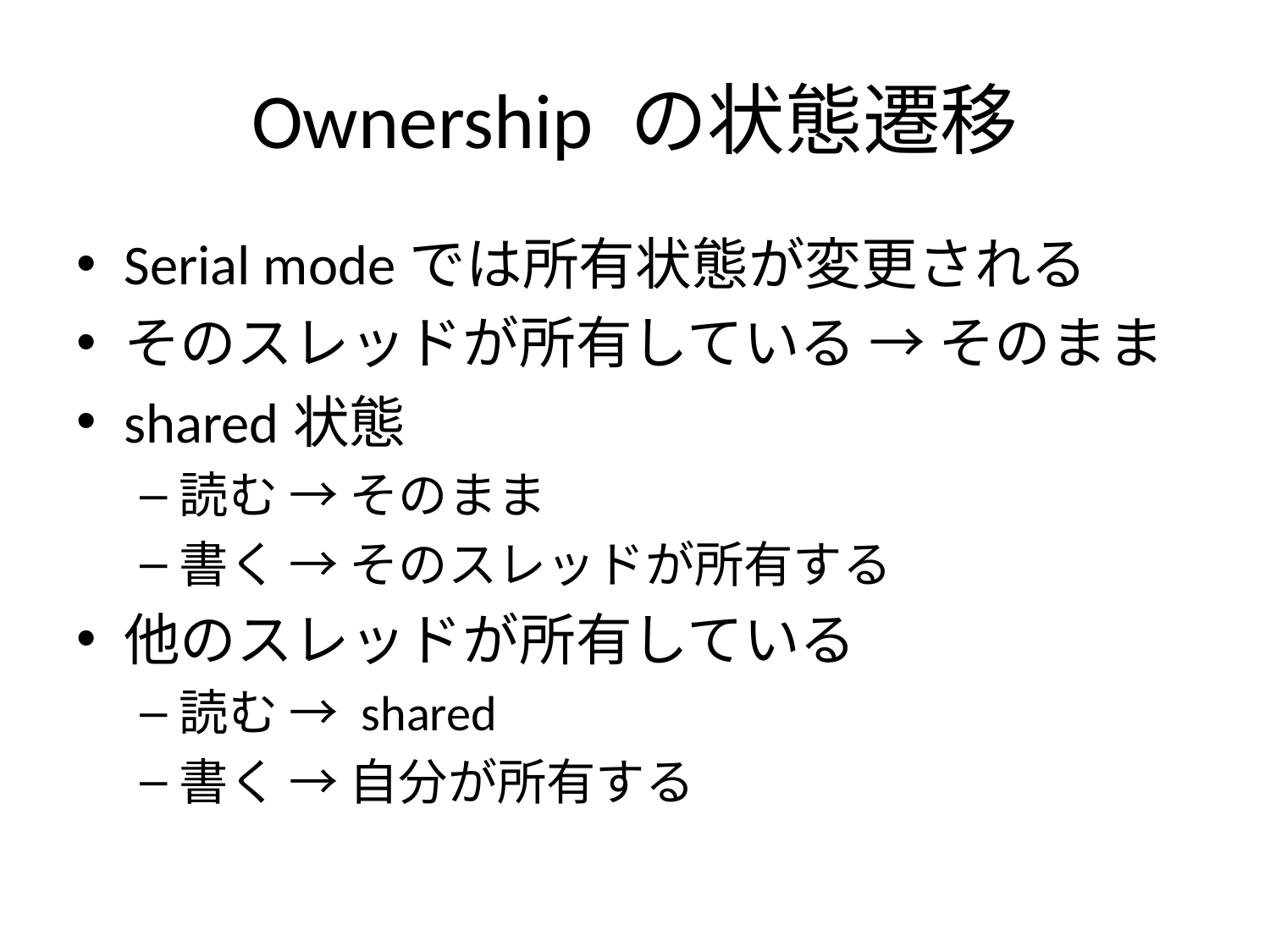

# Ownership の状態遷移
Serial modeでは所有状態が変更される
そのスレッドが所有している → そのまま
shared状態
読む → そのまま
書く → そのスレッドが所有する
他のスレッドが所有している
読む → shared
書く → 自分が所有する